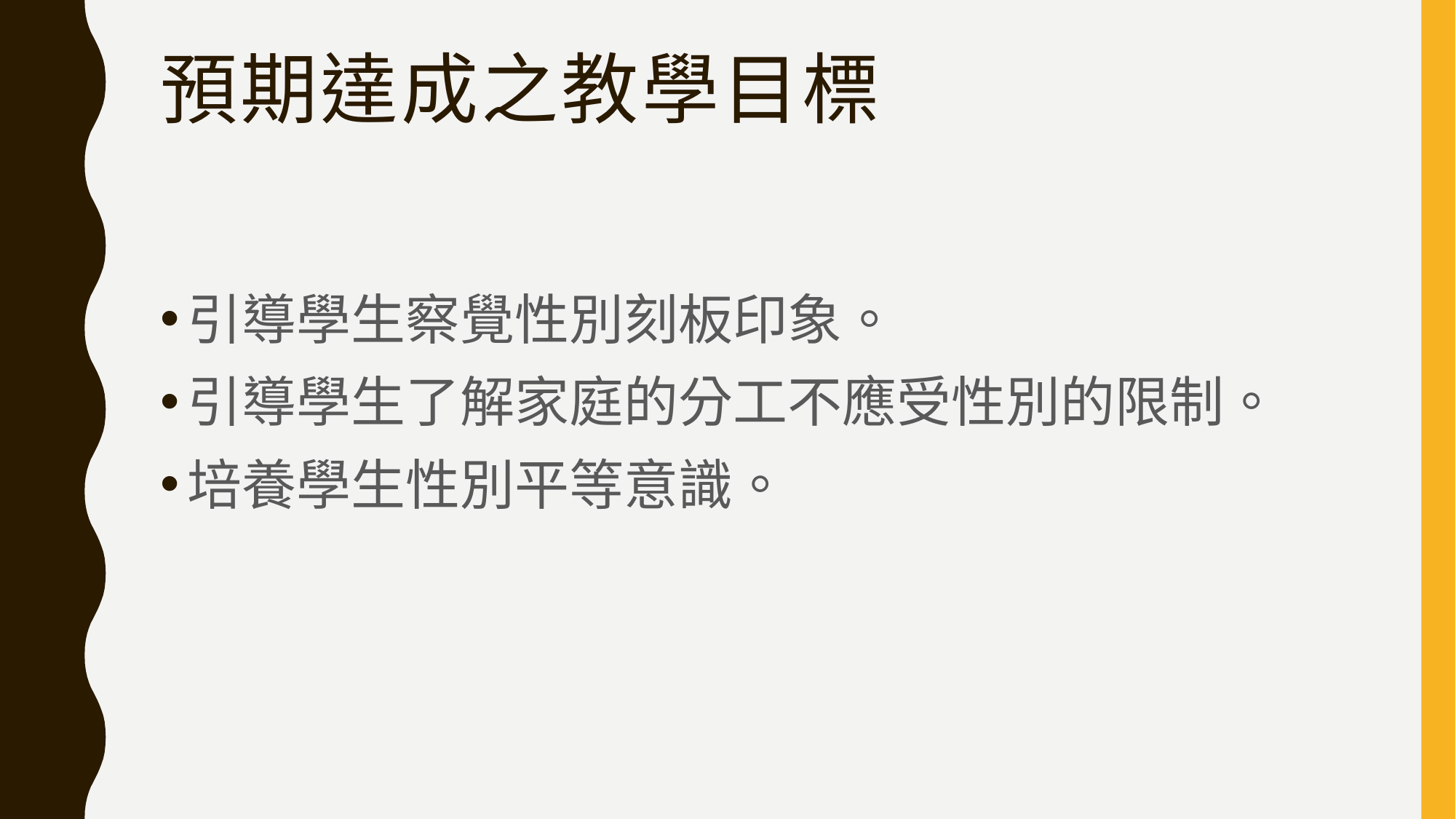

# 預期達成之教學目標
引導學生察覺性別刻板印象。
引導學生了解家庭的分工不應受性別的限制。
培養學生性別平等意識。